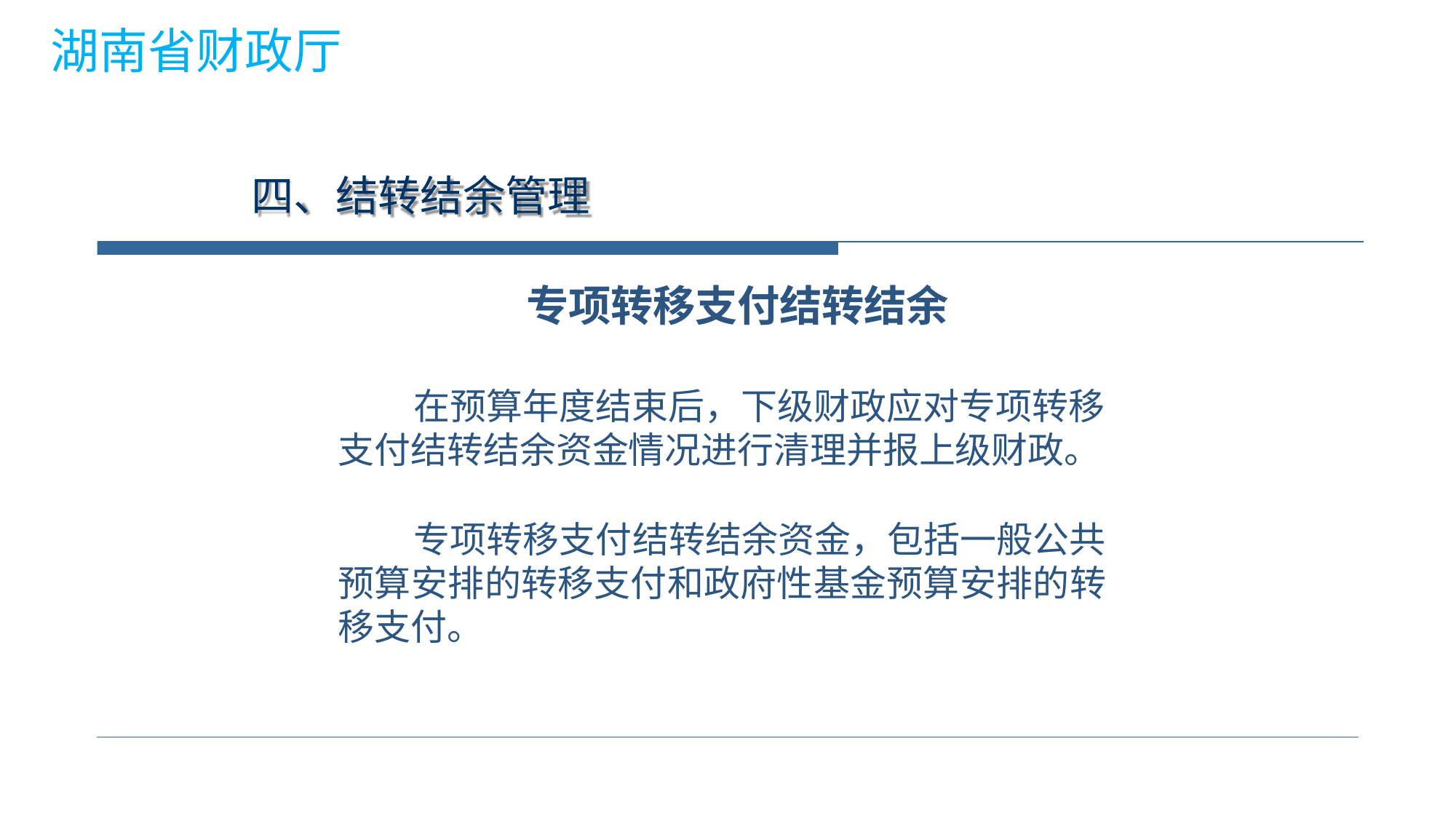

湖南省财政厅

# 四、结转结余管理
专项转移支付结转结余

在预算年度结束后，下级财政应对专项转移 支付结转结余资金情况进行清理并报上级财政。

专项转移支付结转结余资金，包括一般公共 预算安排的转移支付和政府性基金预算安排的转 移支付。

48